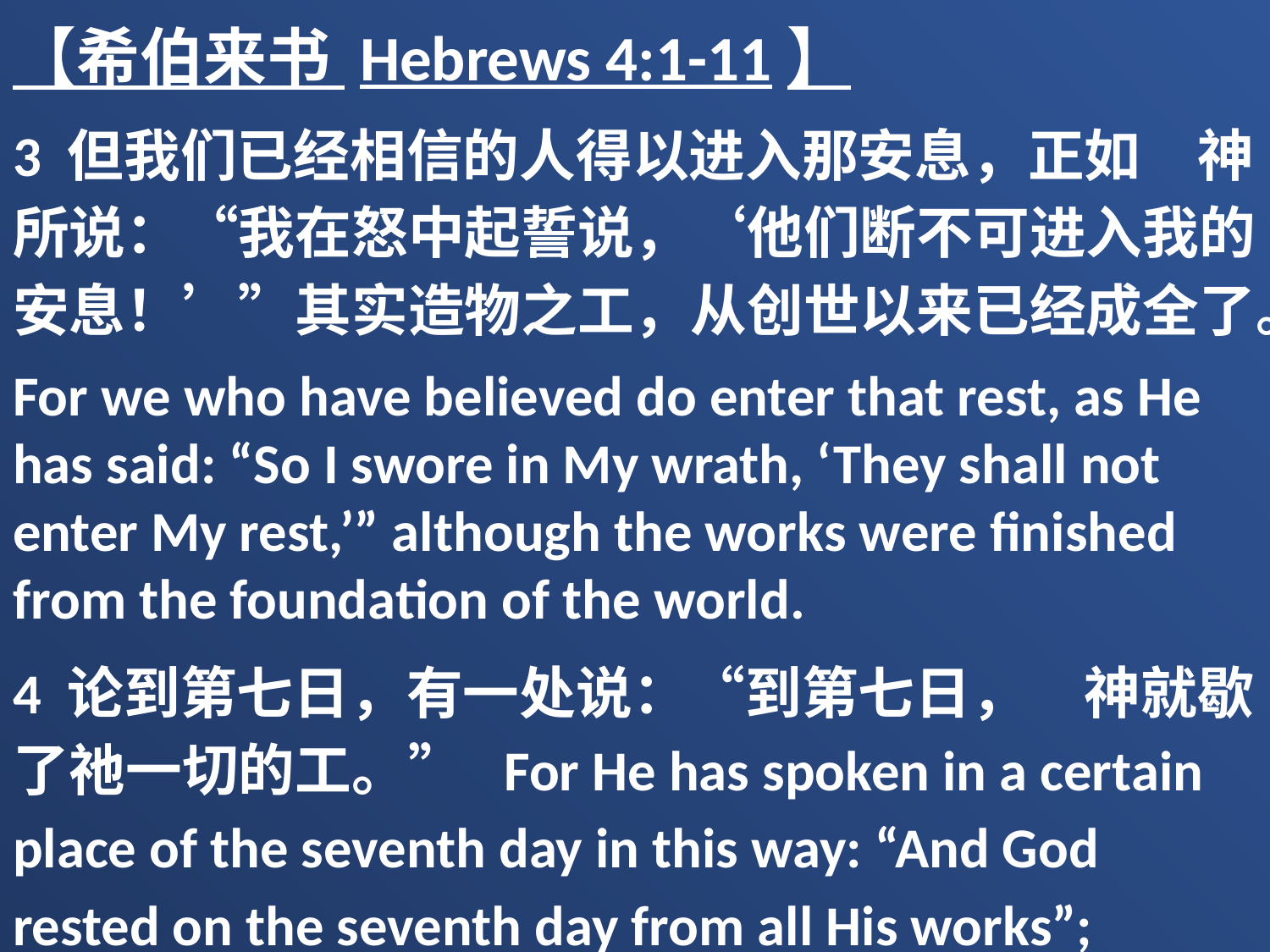

【希伯来书 Hebrews 4:1-11】
3 但我们已经相信的人得以进入那安息，正如　神所说：“我在怒中起誓说，‘他们断不可进入我的安息！’”其实造物之工，从创世以来已经成全了。
For we who have believed do enter that rest, as He has said: “So I swore in My wrath, ‘They shall not enter My rest,’” although the works were finished from the foundation of the world.
4 论到第七日，有一处说：“到第七日，　神就歇了祂一切的工。”  For He has spoken in a certain place of the seventh day in this way: “And God rested on the seventh day from all His works”;